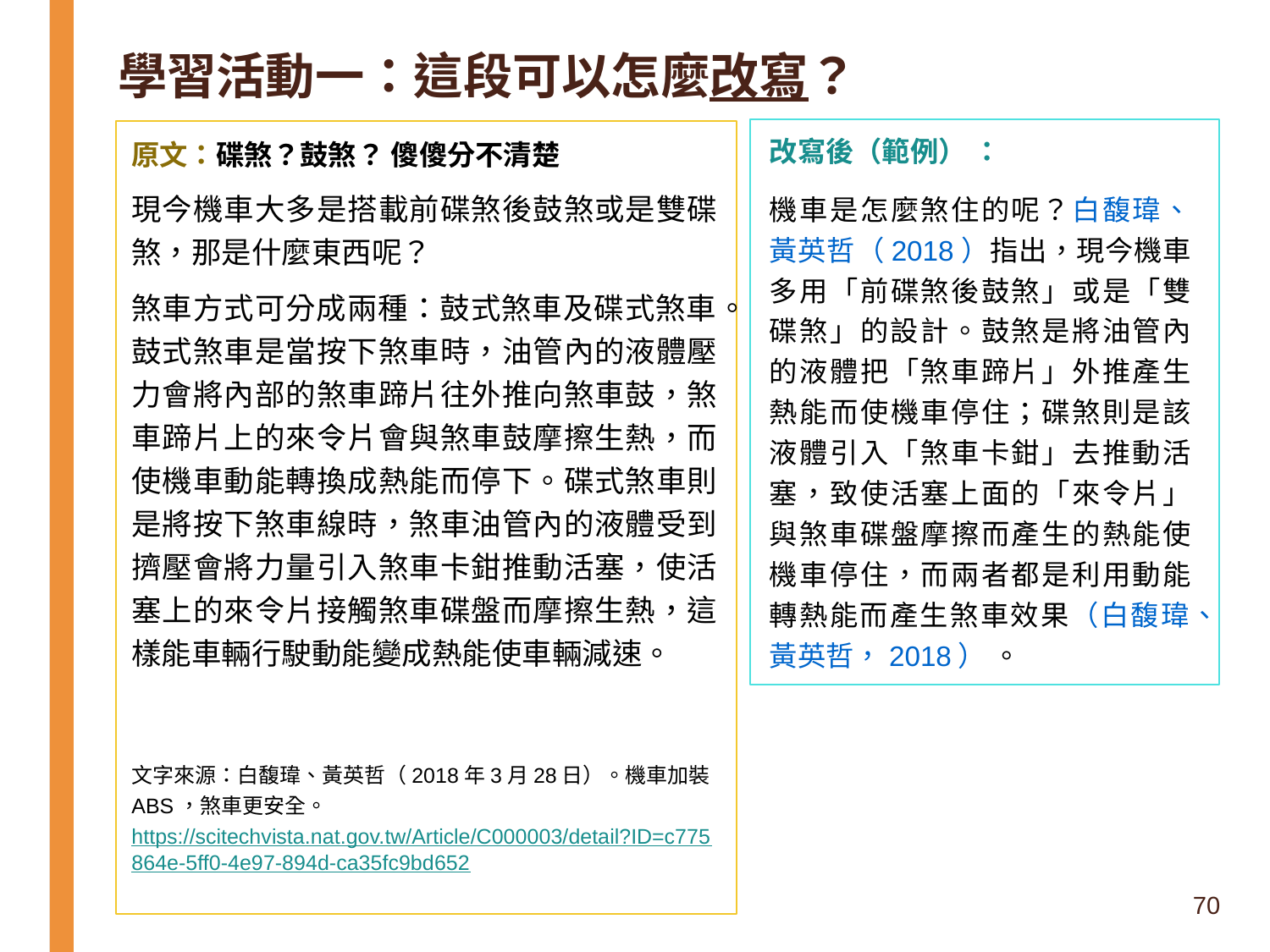

# 學習活動一：這段可以怎麼改寫？

原文：碟煞？鼓煞？ 傻傻分不清楚
現今機車大多是搭載前碟煞後鼓煞或是雙碟煞，那是什麼東西呢？
煞車方式可分成兩種：鼓式煞車及碟式煞車。鼓式煞車是當按下煞車時，油管內的液體壓力會將內部的煞車蹄片往外推向煞車鼓，煞車蹄片上的來令片會與煞車鼓摩擦生熱，而使機車動能轉換成熱能而停下。碟式煞車則是將按下煞車線時，煞車油管內的液體受到擠壓會將力量引入煞車卡鉗推動活塞，使活塞上的來令片接觸煞車碟盤而摩擦生熱，這樣能車輛行駛動能變成熱能使車輛減速。

文字來源：白馥瑋、黃英哲（2018年3月28日）。機車加裝ABS，煞車更安全。https://scitechvista.nat.gov.tw/Article/C000003/detail?ID=c775864e-5ff0-4e97-894d-ca35fc9bd652

改寫後（範例） ：
機車是怎麼煞住的呢？白馥瑋、黃英哲（2018）指出，現今機車多用「前碟煞後鼓煞」或是「雙碟煞」的設計。鼓煞是將油管內的液體把「煞車蹄片」外推產生熱能而使機車停住；碟煞則是該液體引入「煞車卡鉗」去推動活塞，致使活塞上面的「來令片」與煞車碟盤摩擦而產生的熱能使機車停住，而兩者都是利用動能轉熱能而產生煞車效果（白馥瑋、黃英哲，2018） 。
70